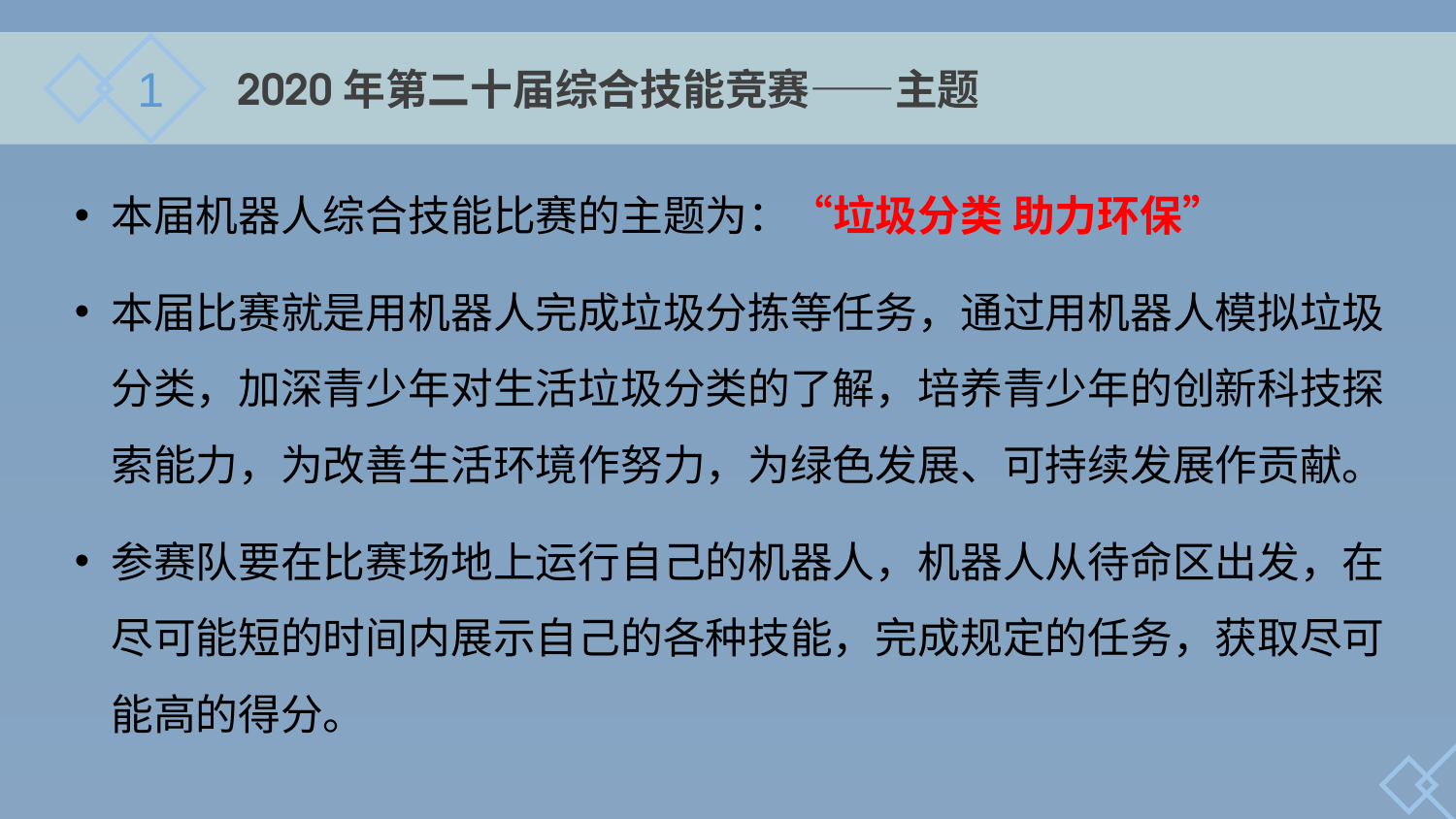

1

2020年第二十届综合技能竞赛——主题

本届机器人综合技能比赛的主题为：“垃圾分类 助力环保”
本届比赛就是用机器人完成垃圾分拣等任务，通过用机器人模拟垃圾分类，加深青少年对生活垃圾分类的了解，培养青少年的创新科技探索能力，为改善生活环境作努力，为绿色发展、可持续发展作贡献。
参赛队要在比赛场地上运行自己的机器人，机器人从待命区出发，在尽可能短的时间内展示自己的各种技能，完成规定的任务，获取尽可能高的得分。